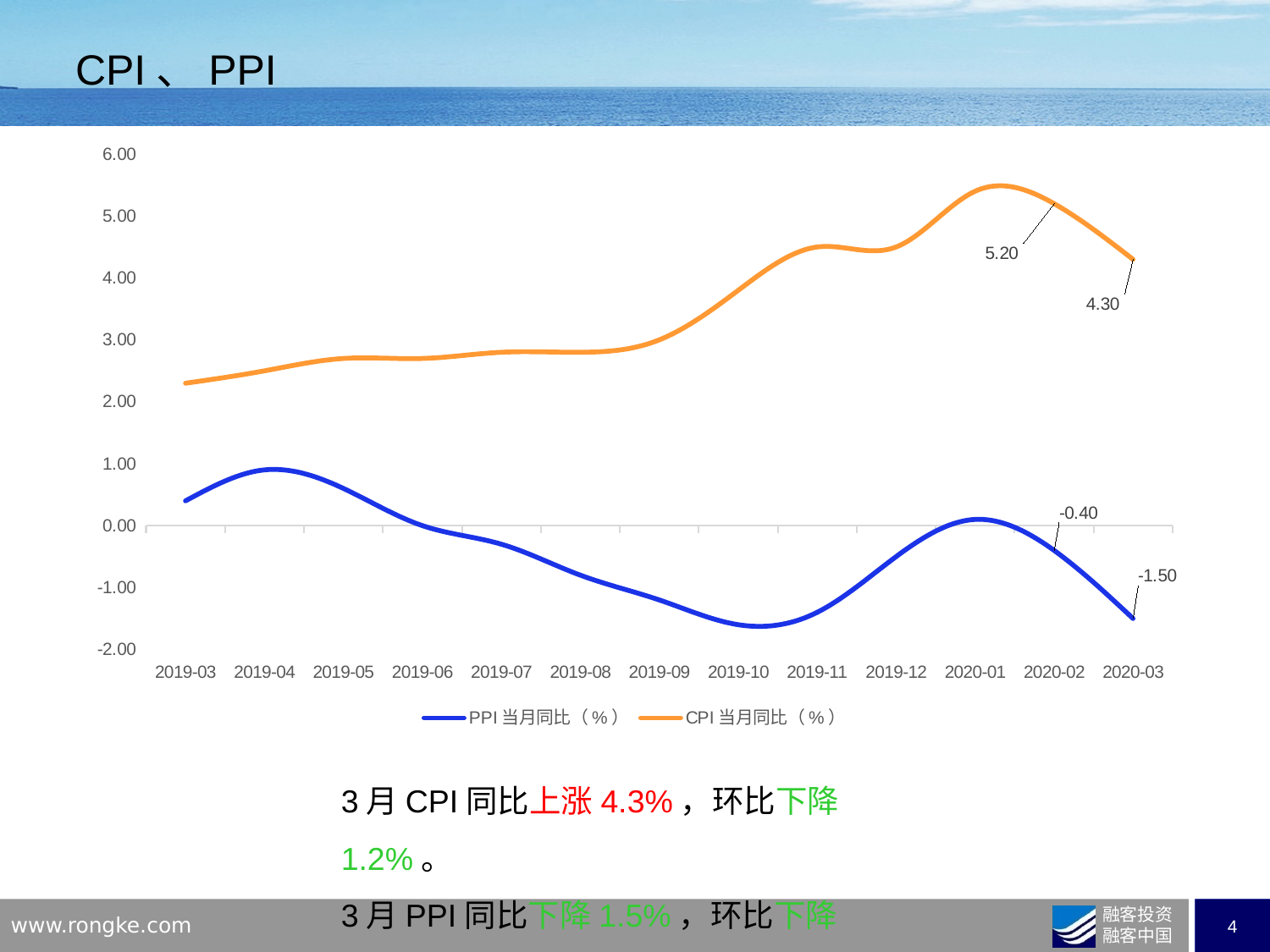

# CPI、PPI

### Chart

| Category | PPI当月同比（%） | CPI当月同比（%） |
|---|---|---|
| 43555 | 0.4 | 2.3 |
| 43585 | 0.9 | 2.5 |
| 43616 | 0.6 | 2.7 |
| 43646 | 0.0 | 2.7 |
| 43677 | -0.3 | 2.8 |
| 43708 | -0.8 | 2.8 |
| 43738 | -1.2 | 3.0 |
| 43769 | -1.6 | 3.8 |
| 43799 | -1.4 | 4.5 |
| 43830 | -0.5 | 4.5 |
| 43861 | 0.1 | 5.4 |
| 43890 | -0.4 | 5.2 |
| 43921 | -1.5 | 4.3 |
3月CPI同比上涨4.3%，环比下降1.2%。
3月PPI同比下降1.5%，环比下降1.0%。